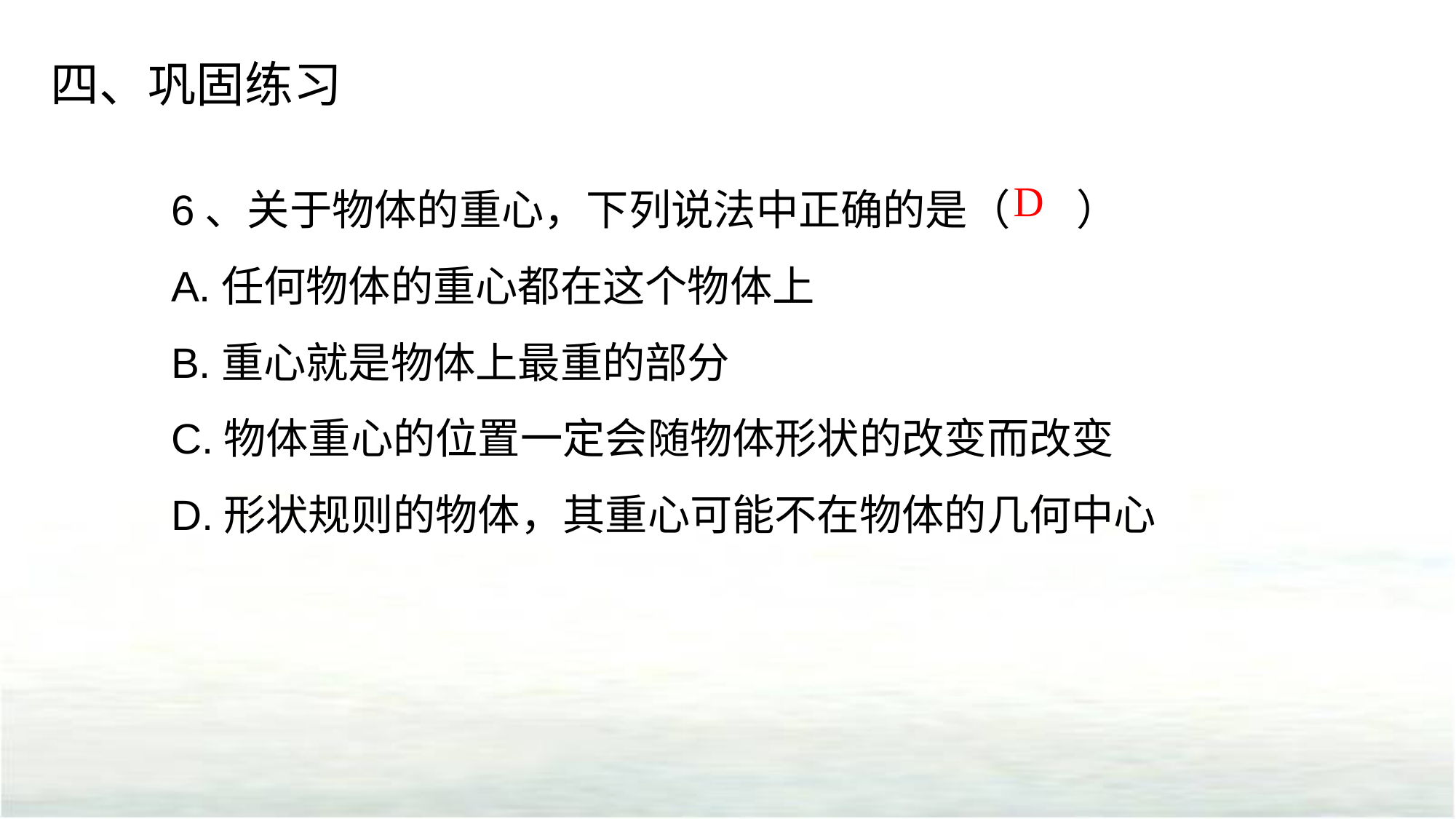

四、巩固练习
6、关于物体的重心，下列说法中正确的是（       ）
A.任何物体的重心都在这个物体上
B.重心就是物体上最重的部分
C.物体重心的位置一定会随物体形状的改变而改变
D.形状规则的物体，其重心可能不在物体的几何中心
D